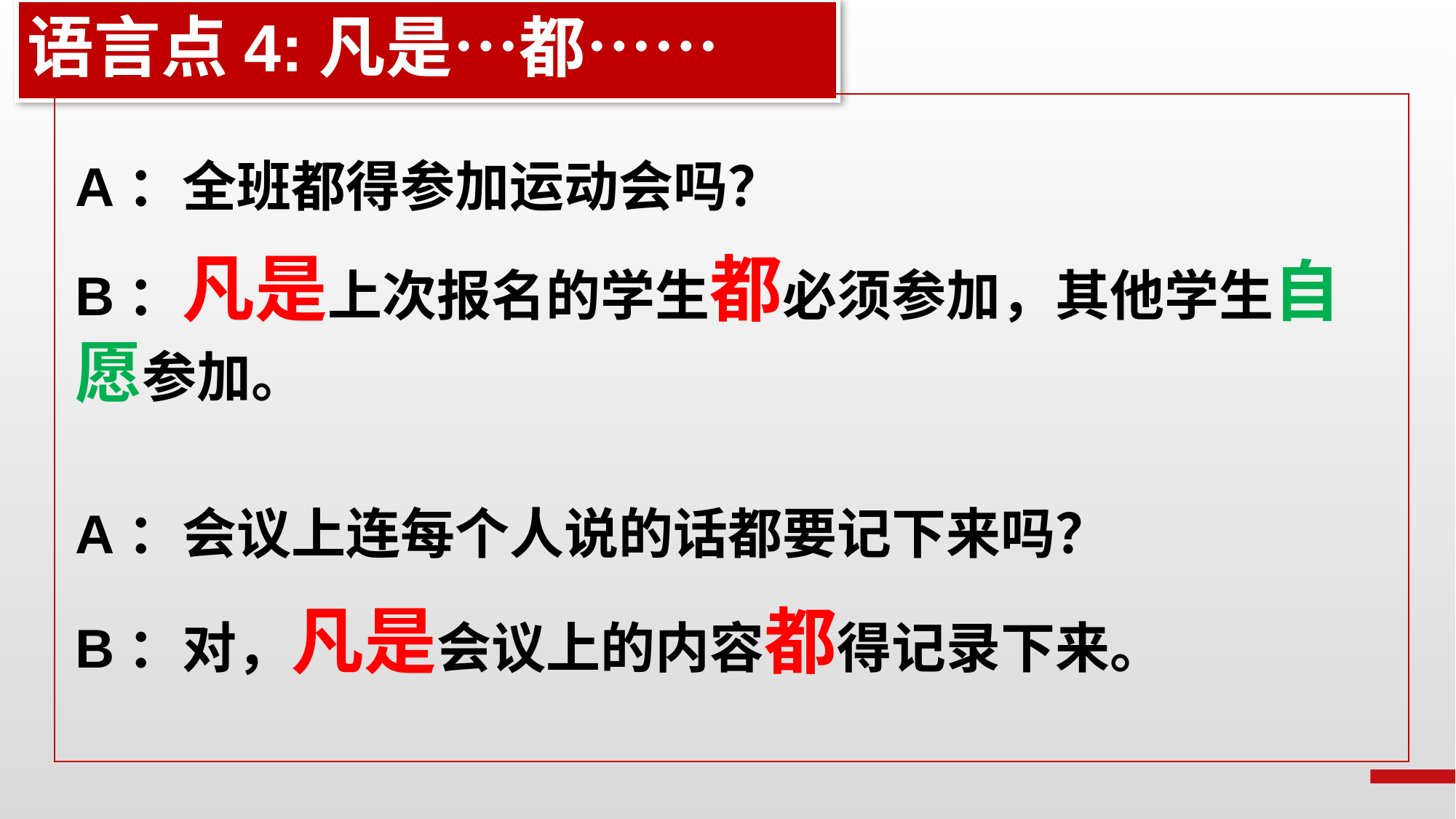

语言点4:凡是…都……

A：全班都得参加运动会吗？
B：凡是上次报名的学生都必须参加，其他学生自愿参加。
A：会议上连每个人说的话都要记下来吗？
B：对，凡是会议上的内容都得记录下来。